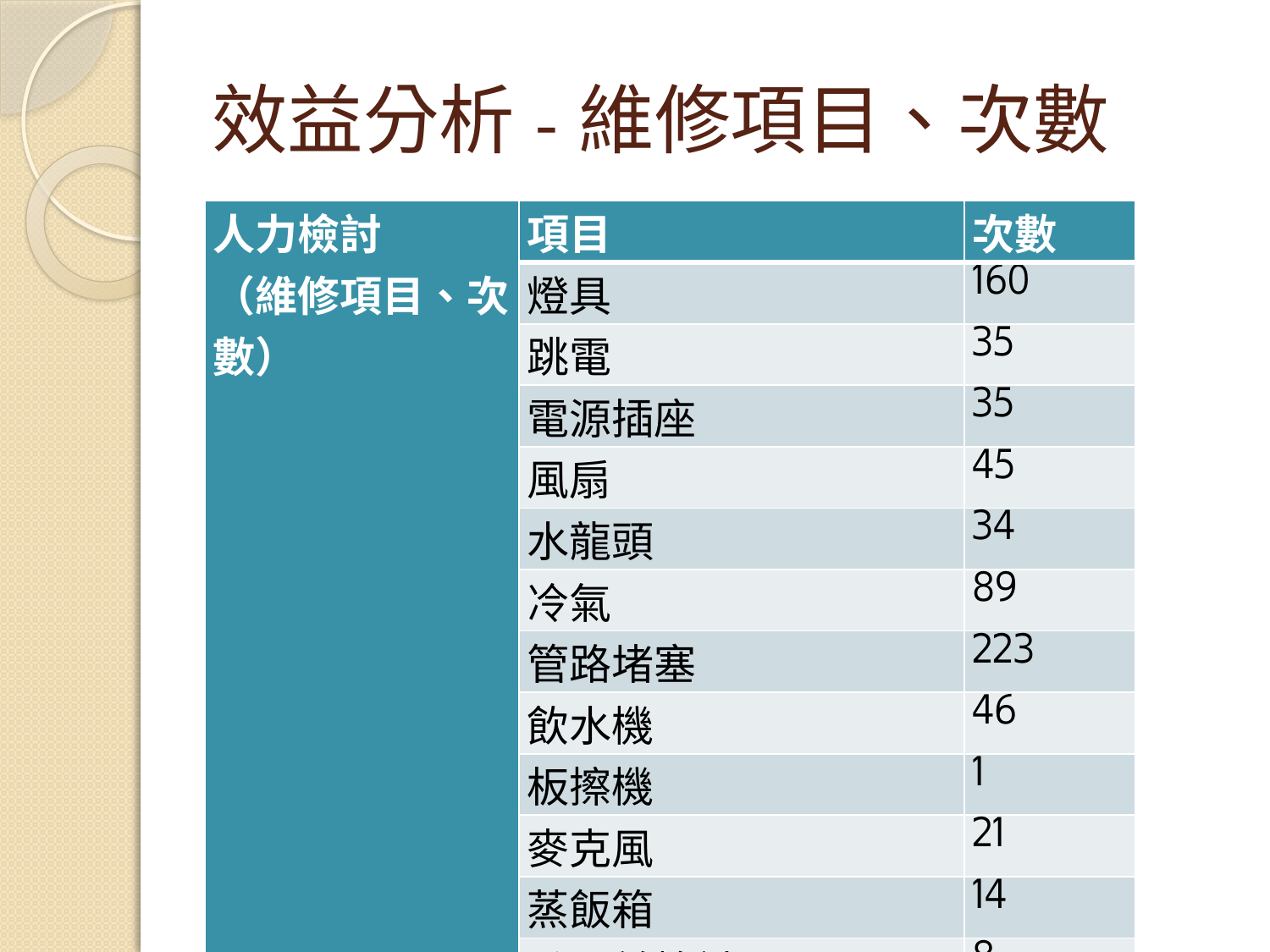

# 效益分析-維修項目、次數
| 人力檢討 （維修項目、次數） | 項目 | 次數 |
| --- | --- | --- |
|  | 燈具 | 160 |
|  | 跳電 | 35 |
|  | 電源插座 | 35 |
|  | 風扇 | 45 |
|  | 水龍頭 | 34 |
|  | 冷氣 | 89 |
|  | 管路堵塞 | 223 |
|  | 飲水機 | 46 |
|  | 板擦機 | 1 |
|  | 麥克風 | 21 |
|  | 蒸飯箱 | 14 |
|  | 颱風前檢試 | 8 |
|  | 其他 | 196 |